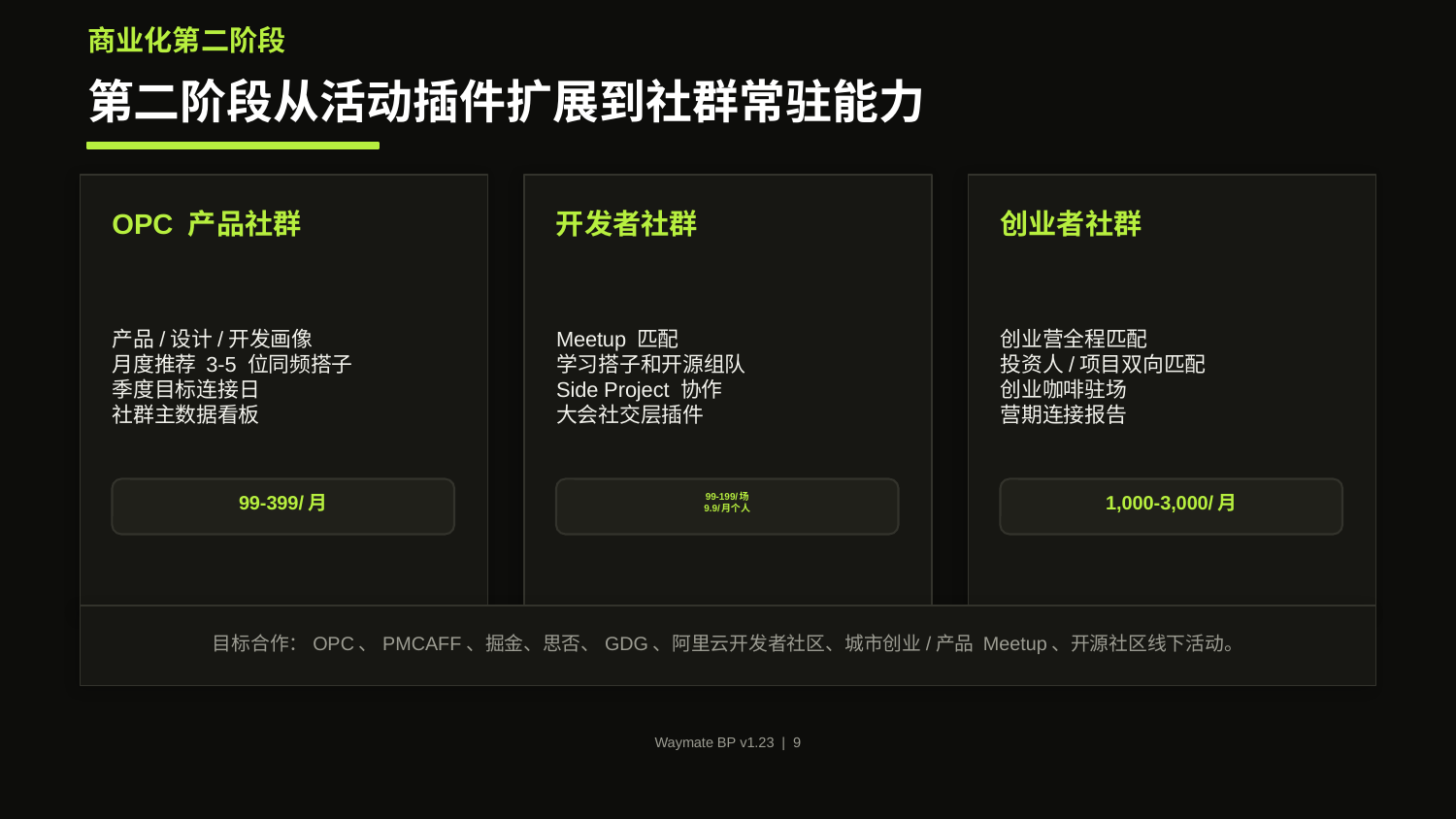

商业化第二阶段
第二阶段从活动插件扩展到社群常驻能力

OPC 产品社群
开发者社群
创业者社群
产品/设计/开发画像
月度推荐 3-5 位同频搭子
季度目标连接日
社群主数据看板
Meetup 匹配
学习搭子和开源组队
Side Project 协作
大会社交层插件
创业营全程匹配
投资人/项目双向匹配
创业咖啡驻场
营期连接报告

99-399/月
99-199/场
9.9/月个人
1,000-3,000/月

目标合作：OPC、PMCAFF、掘金、思否、GDG、阿里云开发者社区、城市创业/产品 Meetup、开源社区线下活动。
Waymate BP v1.23  |  9